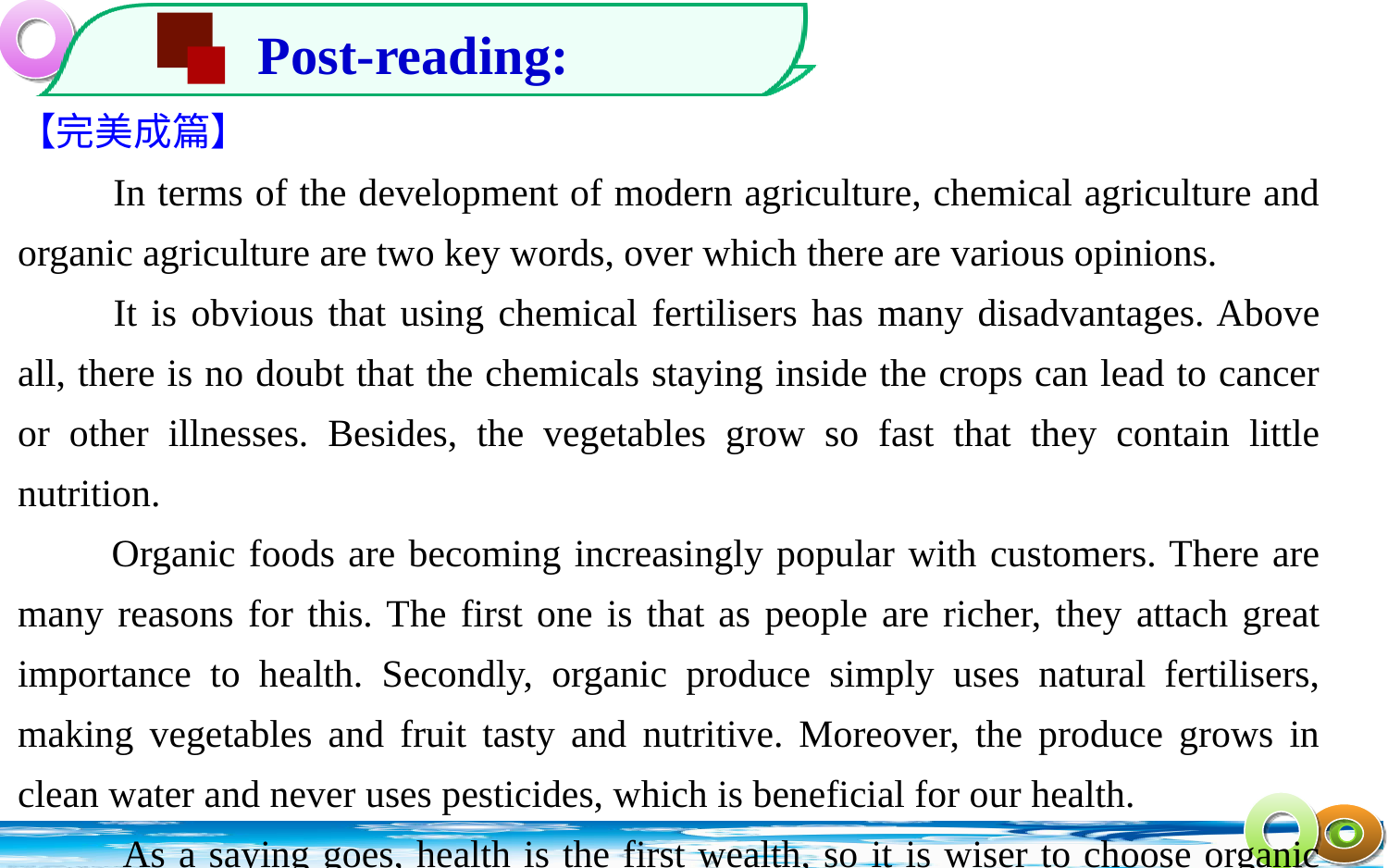

Post-reading:

【完美成篇】
        In terms of the development of modern agriculture, chemical agriculture and organic agriculture are two key words, over which there are various opinions.
　　It is obvious that using chemical fertilisers has many disadvantages. Above all, there is no doubt that the chemicals staying inside the crops can lead to cancer or other illnesses. Besides, the vegetables grow so fast that they contain little nutrition.
　　Organic foods are becoming increasingly popular with customers. There are many reasons for this. The first one is that as people are richer, they attach great importance to health. Secondly, organic produce simply uses natural fertilisers, making vegetables and fruit tasty and nutritive. Moreover, the produce grows in clean water and never uses pesticides, which is beneficial for our health.
        As a saying goes, health is the first wealth, so it is wiser to choose organic food.